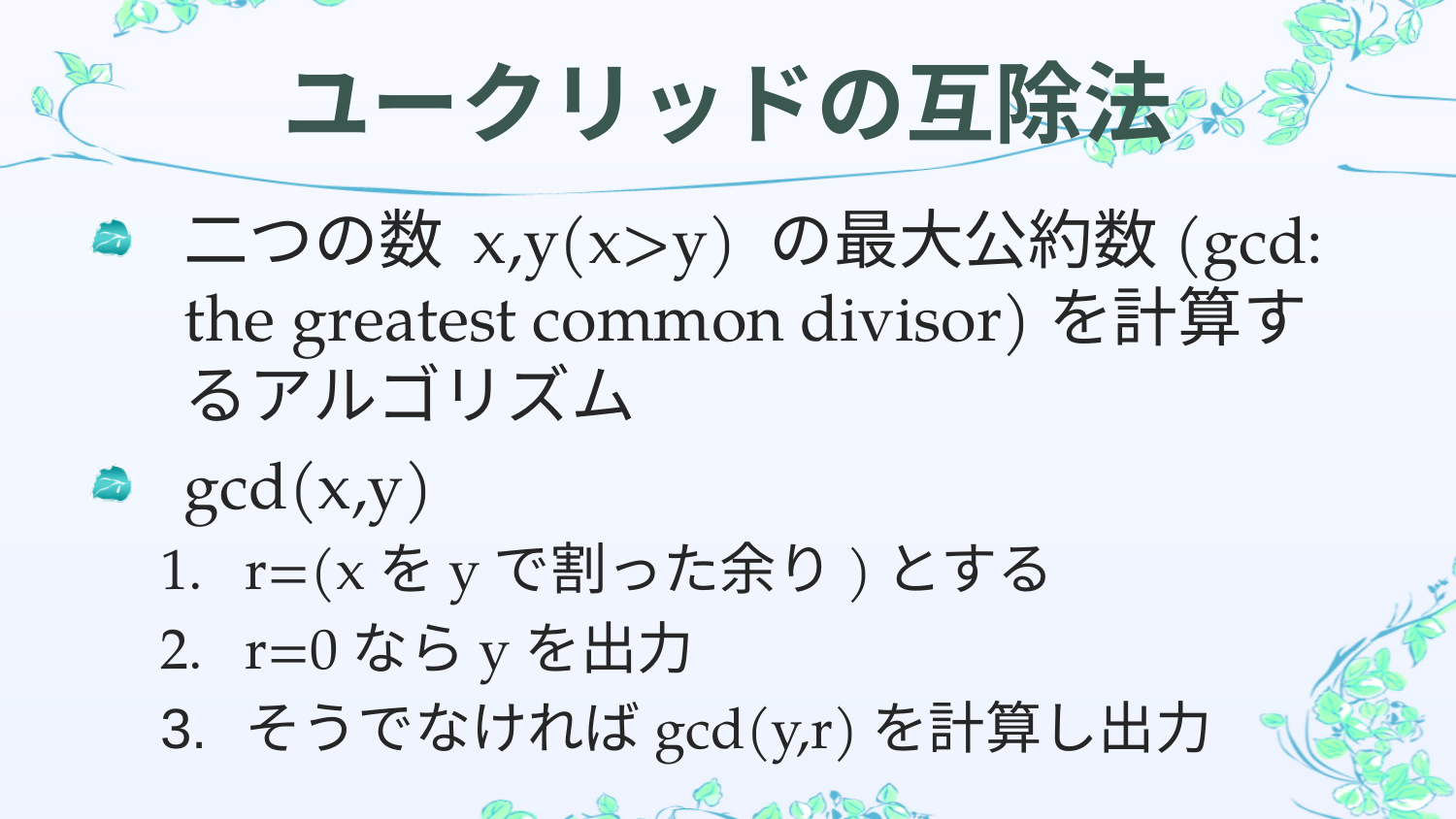

# ユークリッドの互除法
二つの数 x,y(x>y) の最大公約数(gcd: the greatest common divisor)を計算するアルゴリズム
gcd(x,y)
r=(xをyで割った余り)とする
r=0ならyを出力
そうでなければgcd(y,r)を計算し出力